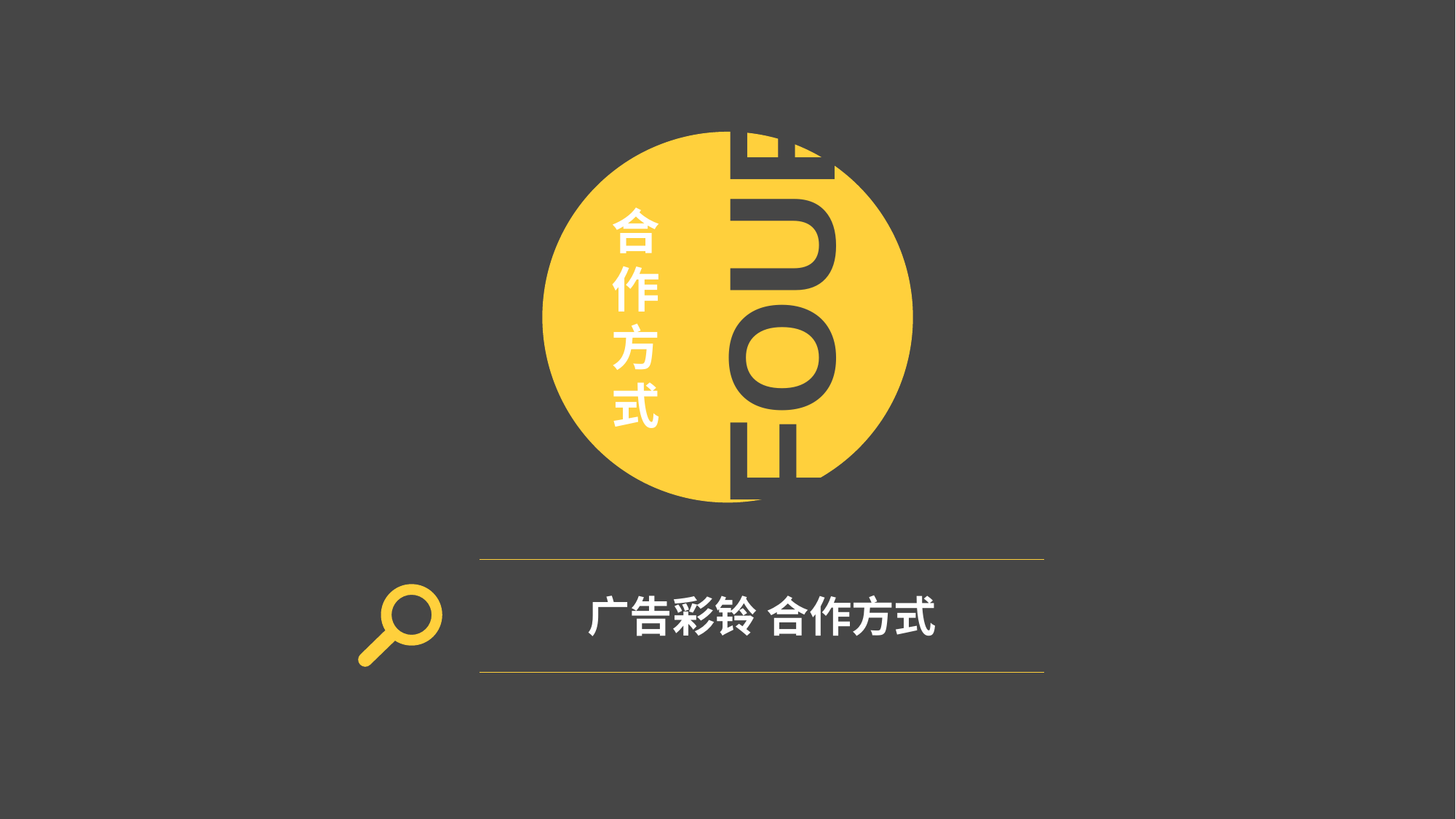

合
作
方
式
FOUR

广告彩铃 合作方式